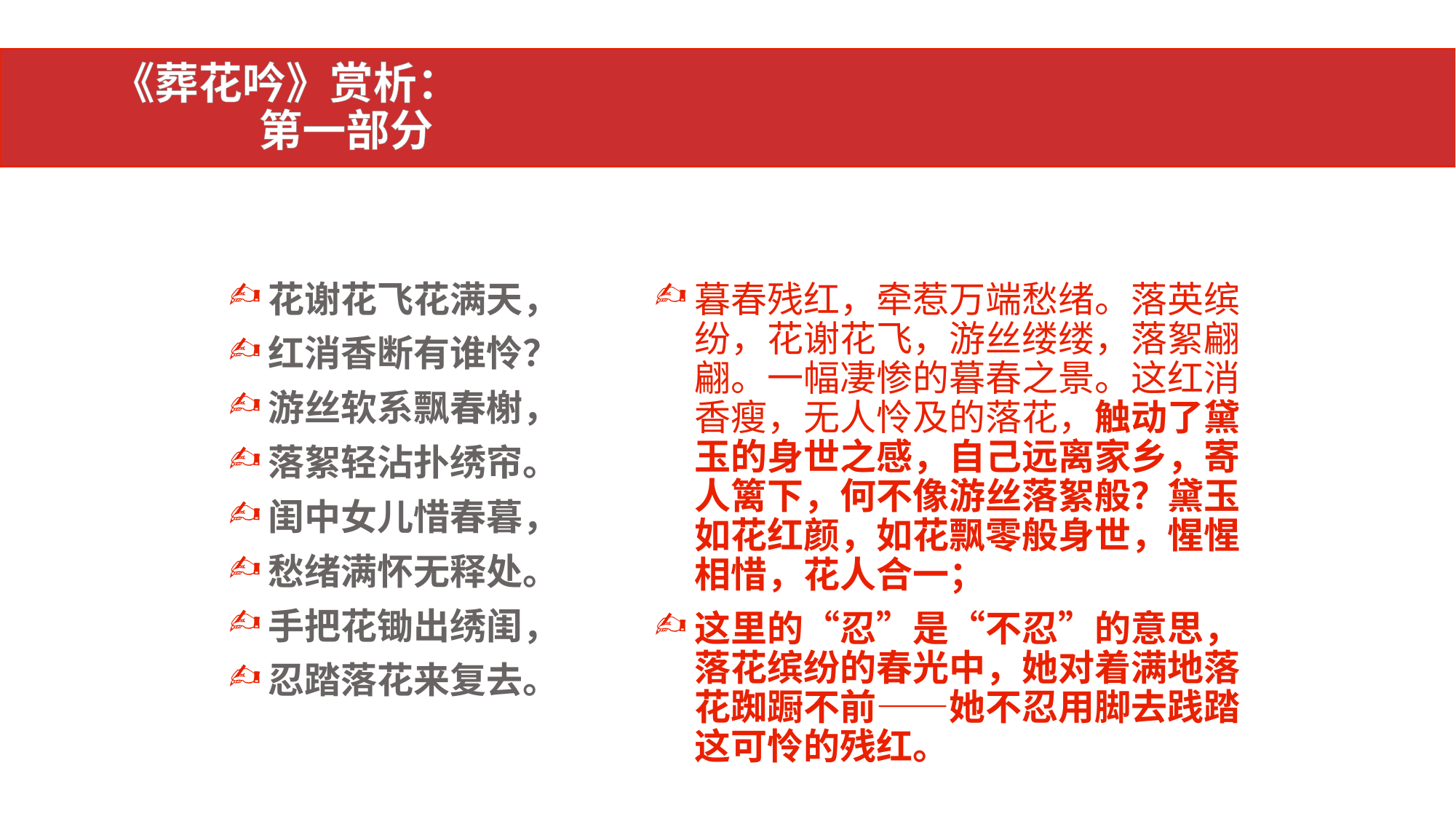

# 《葬花吟》赏析： 第一部分
花谢花飞花满天，
红消香断有谁怜？
游丝软系飘春榭，
落絮轻沾扑绣帘。
闺中女儿惜春暮，
愁绪满怀无释处。
手把花锄出绣闺，
忍踏落花来复去。
暮春残红，牵惹万端愁绪。落英缤纷，花谢花飞，游丝缕缕，落絮翩翩。一幅凄惨的暮春之景。这红消香瘦，无人怜及的落花，触动了黛玉的身世之感，自己远离家乡，寄人篱下，何不像游丝落絮般？黛玉如花红颜，如花飘零般身世，惺惺相惜，花人合一；
这里的“忍”是“不忍”的意思，落花缤纷的春光中，她对着满地落花踟蹰不前——她不忍用脚去践踏这可怜的残红。